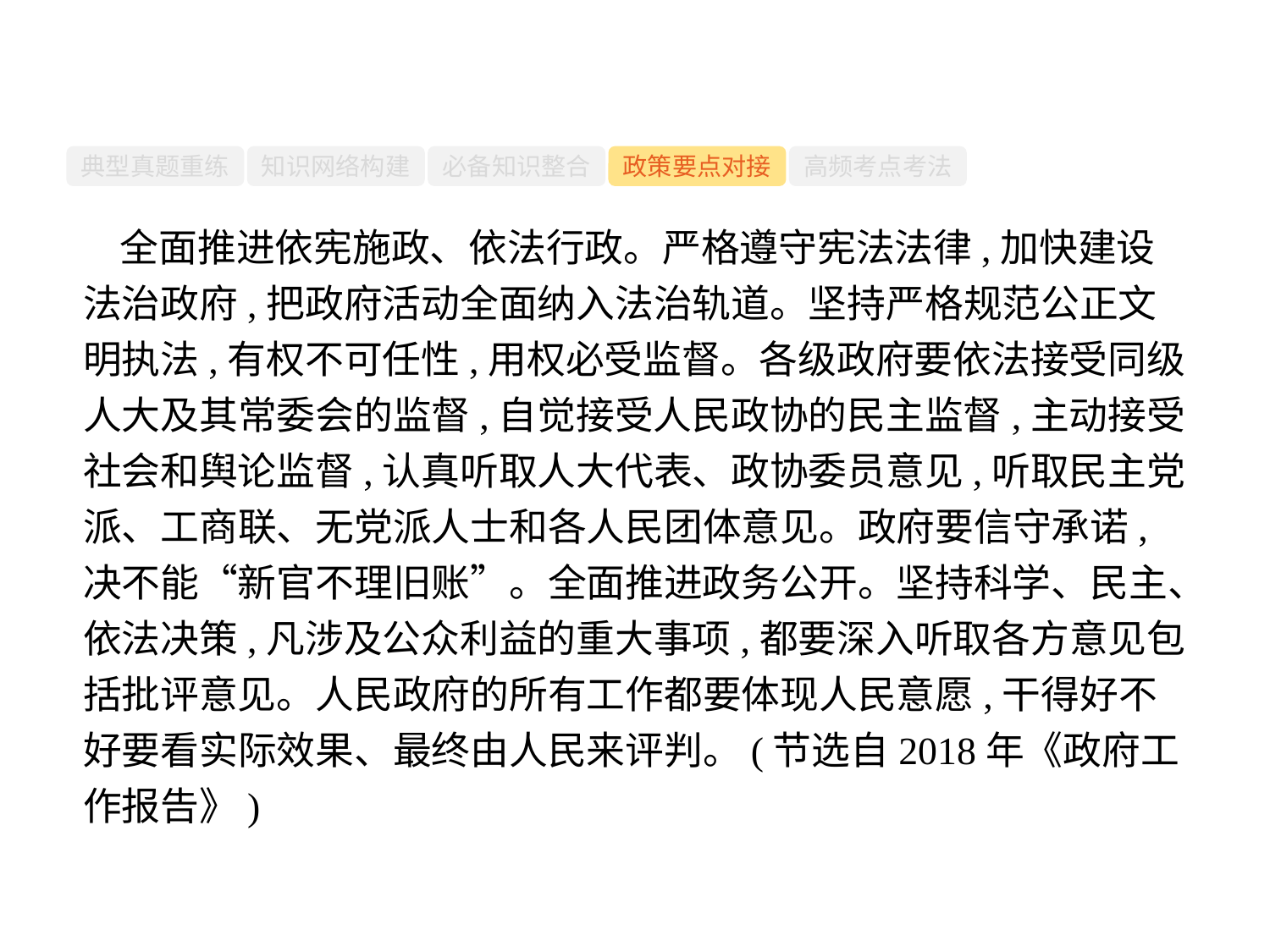

-57-
典型真题重练
知识网络构建
必备知识整合
政策要点对接
高频考点考法
全面推进依宪施政、依法行政。严格遵守宪法法律,加快建设法治政府,把政府活动全面纳入法治轨道。坚持严格规范公正文明执法,有权不可任性,用权必受监督。各级政府要依法接受同级人大及其常委会的监督,自觉接受人民政协的民主监督,主动接受社会和舆论监督,认真听取人大代表、政协委员意见,听取民主党派、工商联、无党派人士和各人民团体意见。政府要信守承诺,决不能“新官不理旧账”。全面推进政务公开。坚持科学、民主、依法决策,凡涉及公众利益的重大事项,都要深入听取各方意见包括批评意见。人民政府的所有工作都要体现人民意愿,干得好不好要看实际效果、最终由人民来评判。(节选自2018年《政府工作报告》)